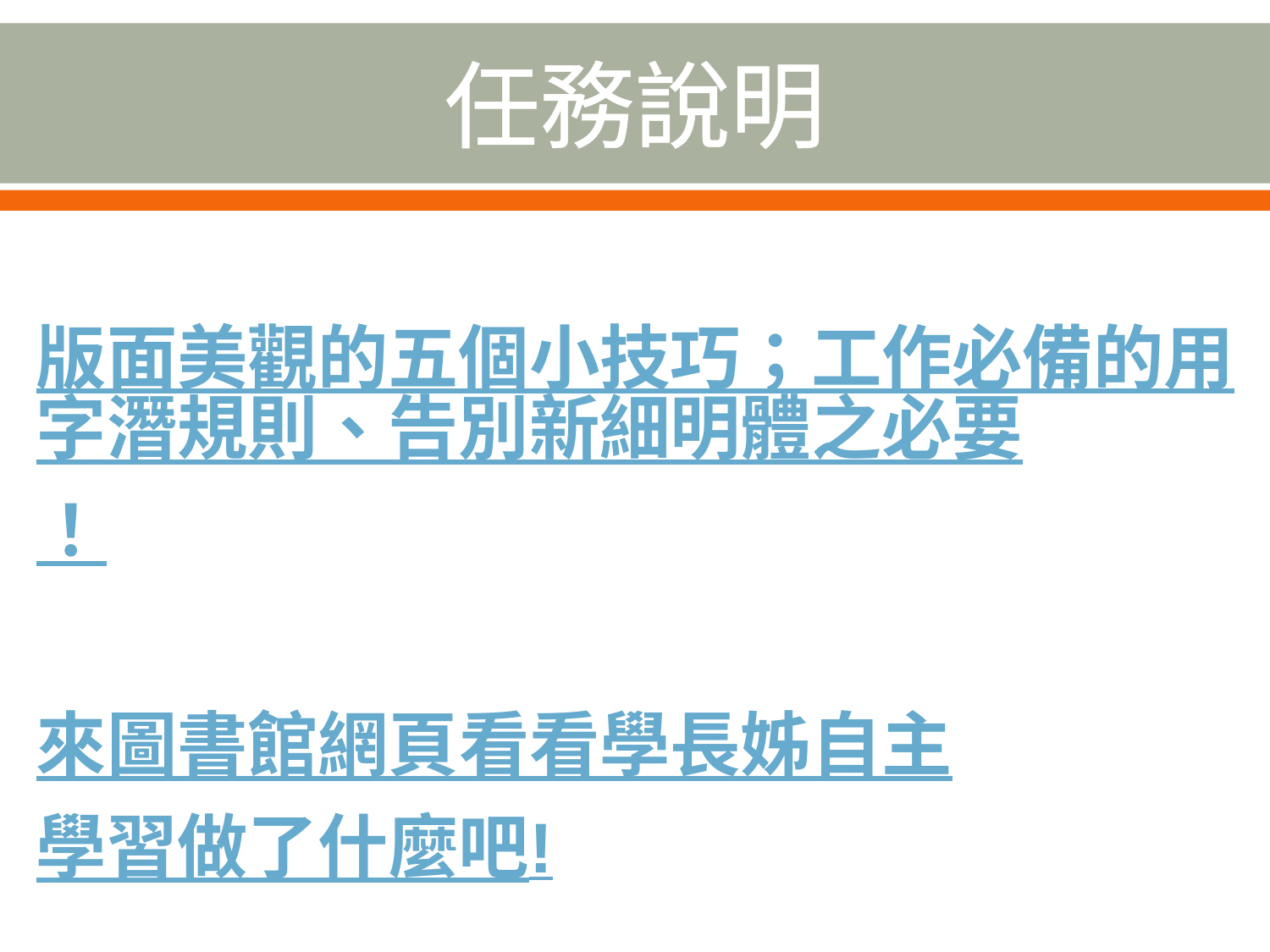

# 任務說明
 版面美觀的五個小技巧；工作必備的用字潛規則、告別新細明體之必要！

來圖書館網頁看看學長姊自主學習做了什麼吧!